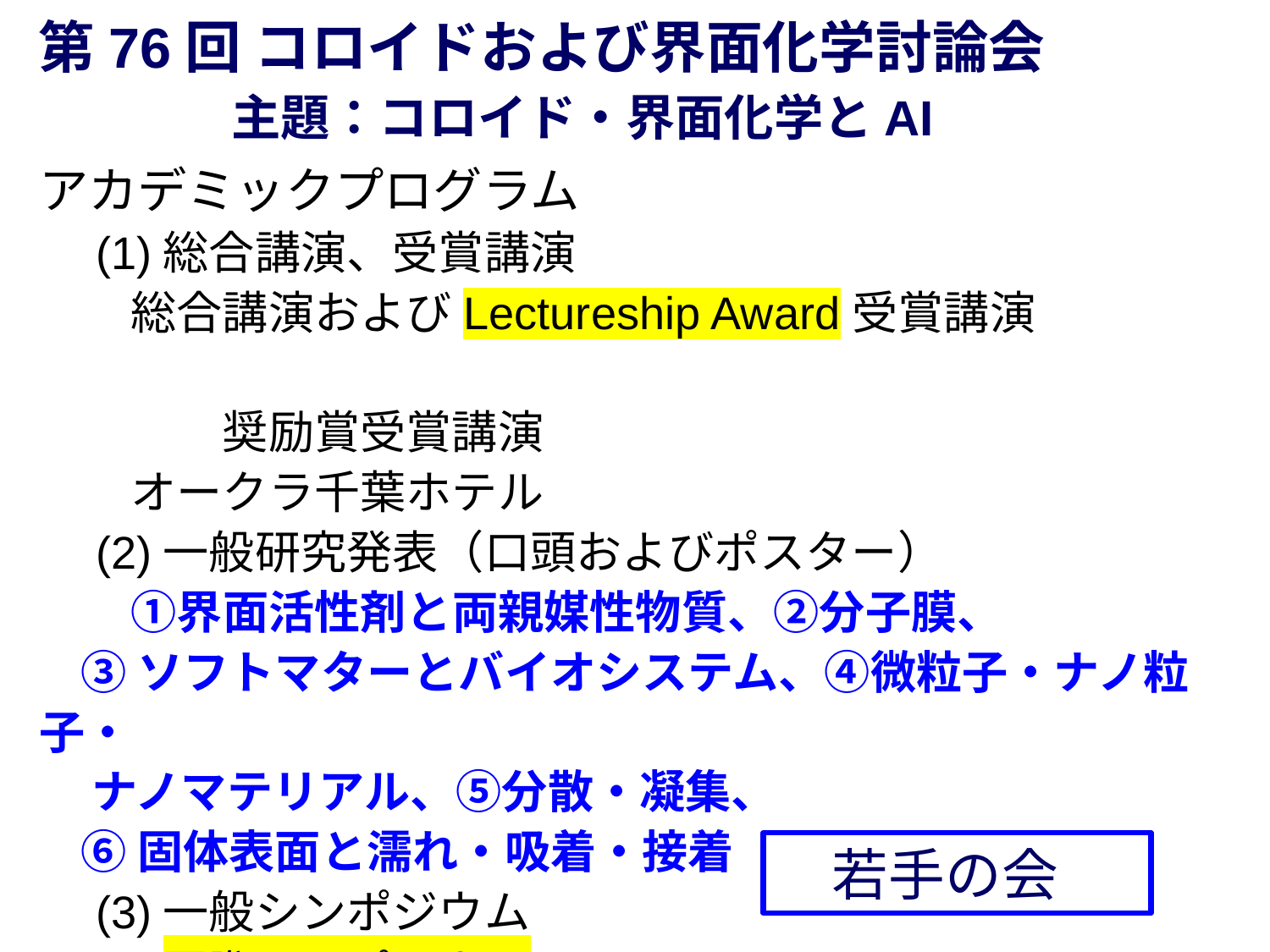

第76回 コロイドおよび界面化学討論会
　　　　主題：コロイド・界面化学とAI
アカデミックプログラム
　(1)総合講演、受賞講演
　　総合講演およびLectureship Award受賞講演
　　　　奨励賞受賞講演
　　オークラ千葉ホテル
　(2)一般研究発表（口頭およびポスター）
　　①界面活性剤と両親媒性物質、②分子膜、
    ③ソフトマターとバイオシステム、④微粒子・ナノ粒子・
    ナノマテリアル、⑤分散・凝集、
    ⑥固体表面と濡れ・吸着・接着
　(3)一般シンポジウム
　(4)国際シンポジウム
　(5)企業展示セッション
　若手の会